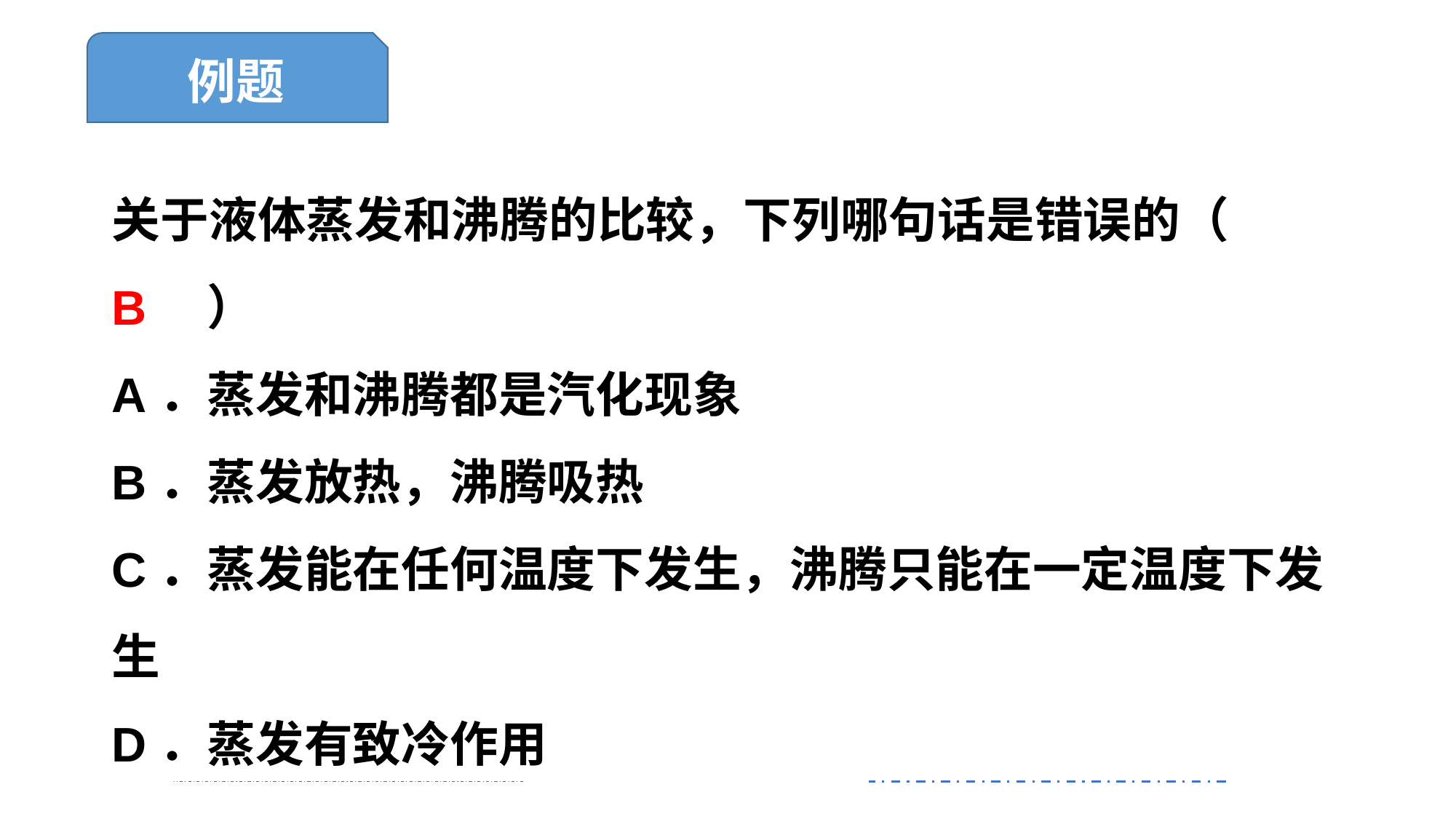

例题
关于液体蒸发和沸腾的比较，下列哪句话是错误的（　B　）
A．蒸发和沸腾都是汽化现象
B．蒸发放热，沸腾吸热
C．蒸发能在任何温度下发生，沸腾只能在一定温度下发生
D．蒸发有致冷作用